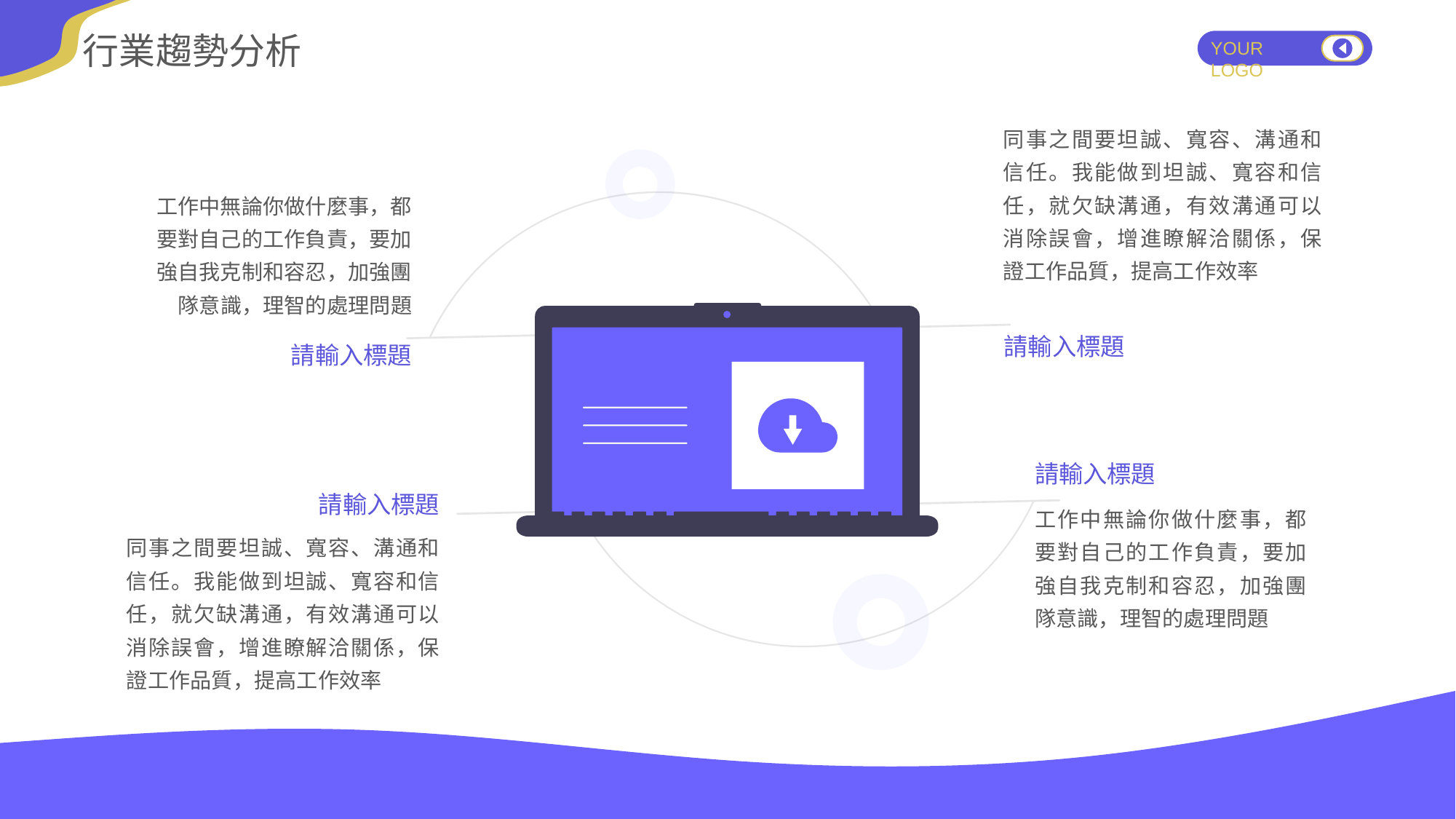

行業趨勢分析

YOUR LOGO

同事之間要坦誠、寬容、溝通和信任。我能做到坦誠、寬容和信任，就欠缺溝通，有效溝通可以消除誤會，增進瞭解洽關係，保證工作品質，提高工作效率

工作中無論你做什麼事，都要對自己的工作負責，要加強自我克制和容忍，加強團隊意識，理智的處理問題

請輸入標題

請輸入標題

請輸入標題
請輸入標題
工作中無論你做什麼事，都要對自己的工作負責，要加強自我克制和容忍，加強團隊意識，理智的處理問題

同事之間要坦誠、寬容、溝通和信任。我能做到坦誠、寬容和信任，就欠缺溝通，有效溝通可以消除誤會，增進瞭解洽關係，保證工作品質，提高工作效率